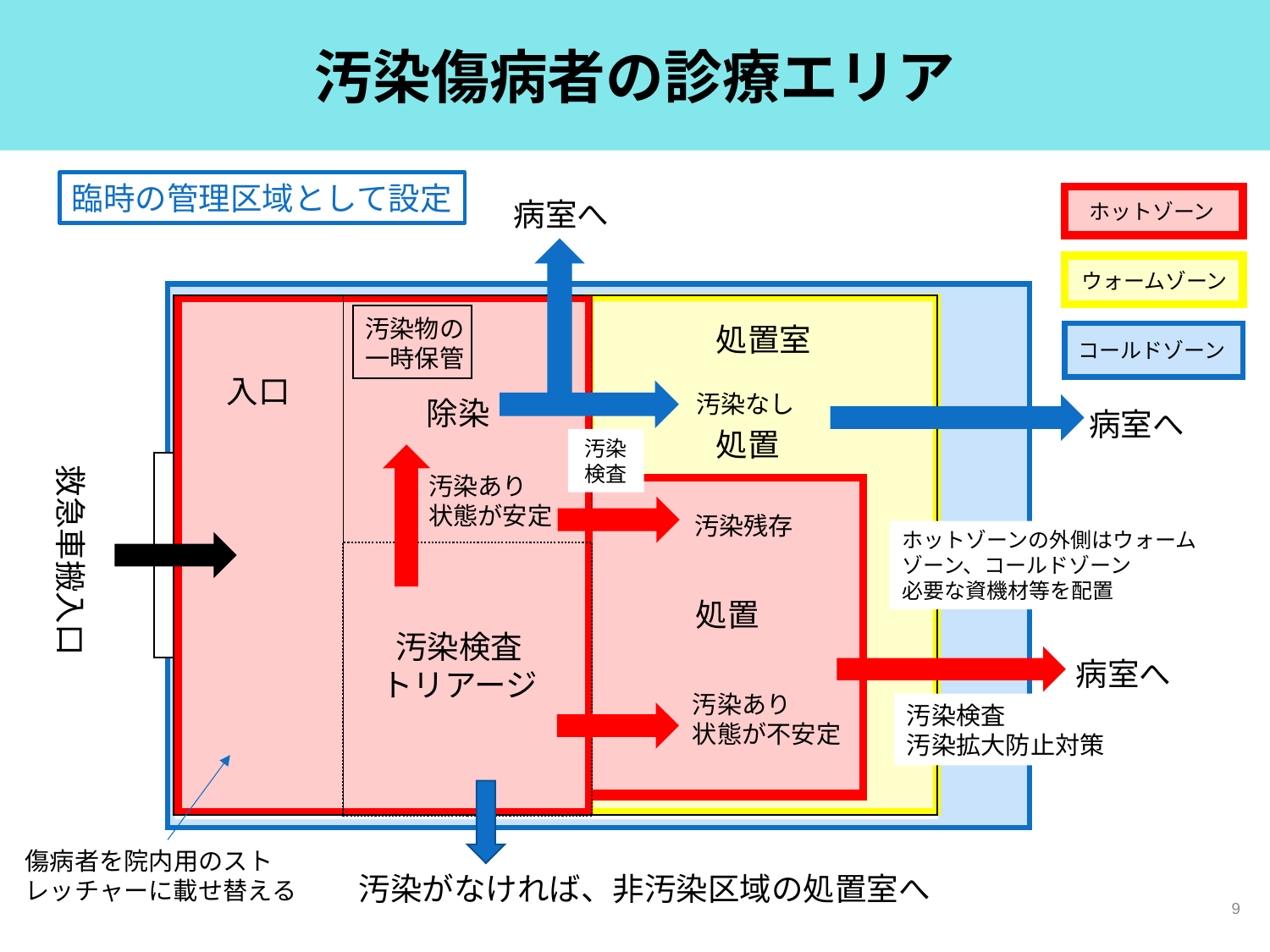

# 汚染傷病者の診療エリア
臨時の管理区域として設定

病室へ
ホットゾーン

ウォームゾーン

汚染物の一時保管
処置室

コールドゾーン
入口

汚染なし
除染

病室へ
処置
汚染
検査

救急車搬入口

汚染あり
状態が安定

汚染残存
ホットゾーンの外側はウォームゾーン、コールドゾーン
必要な資機材等を配置

処置
汚染検査
トリアージ
病室へ

汚染あり
状態が不安定
汚染検査
汚染拡大防止対策

傷病者を院内用のストレッチャーに載せ替える
汚染がなければ、非汚染区域の処置室へ
9